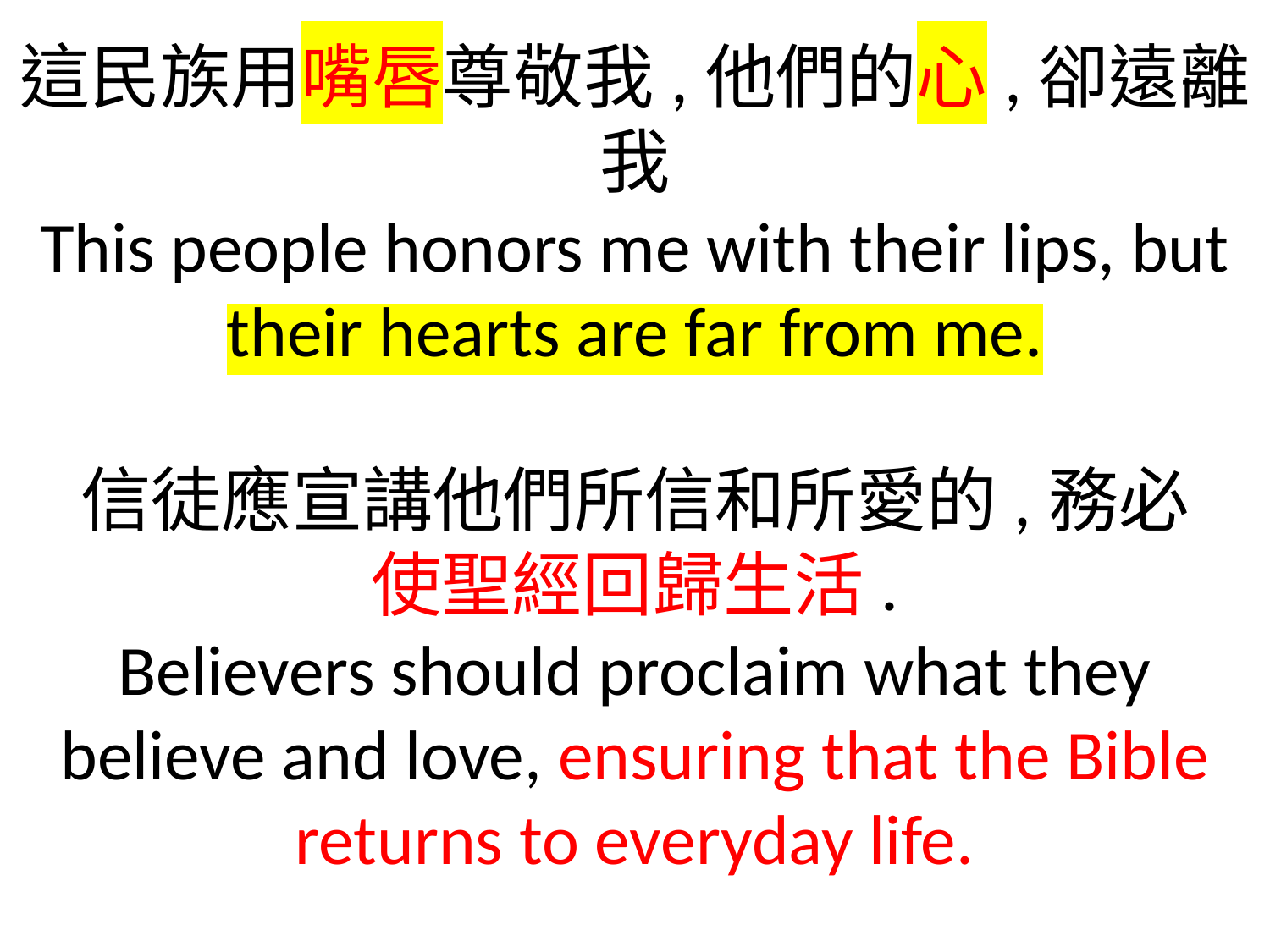

這民族用嘴唇尊敬我,他們的心,卻遠離我
This people honors me with their lips, but their hearts are far from me.

信徒應宣講他們所信和所愛的,務必
使聖經回歸生活.
Believers should proclaim what they believe and love, ensuring that the Bible returns to everyday life.